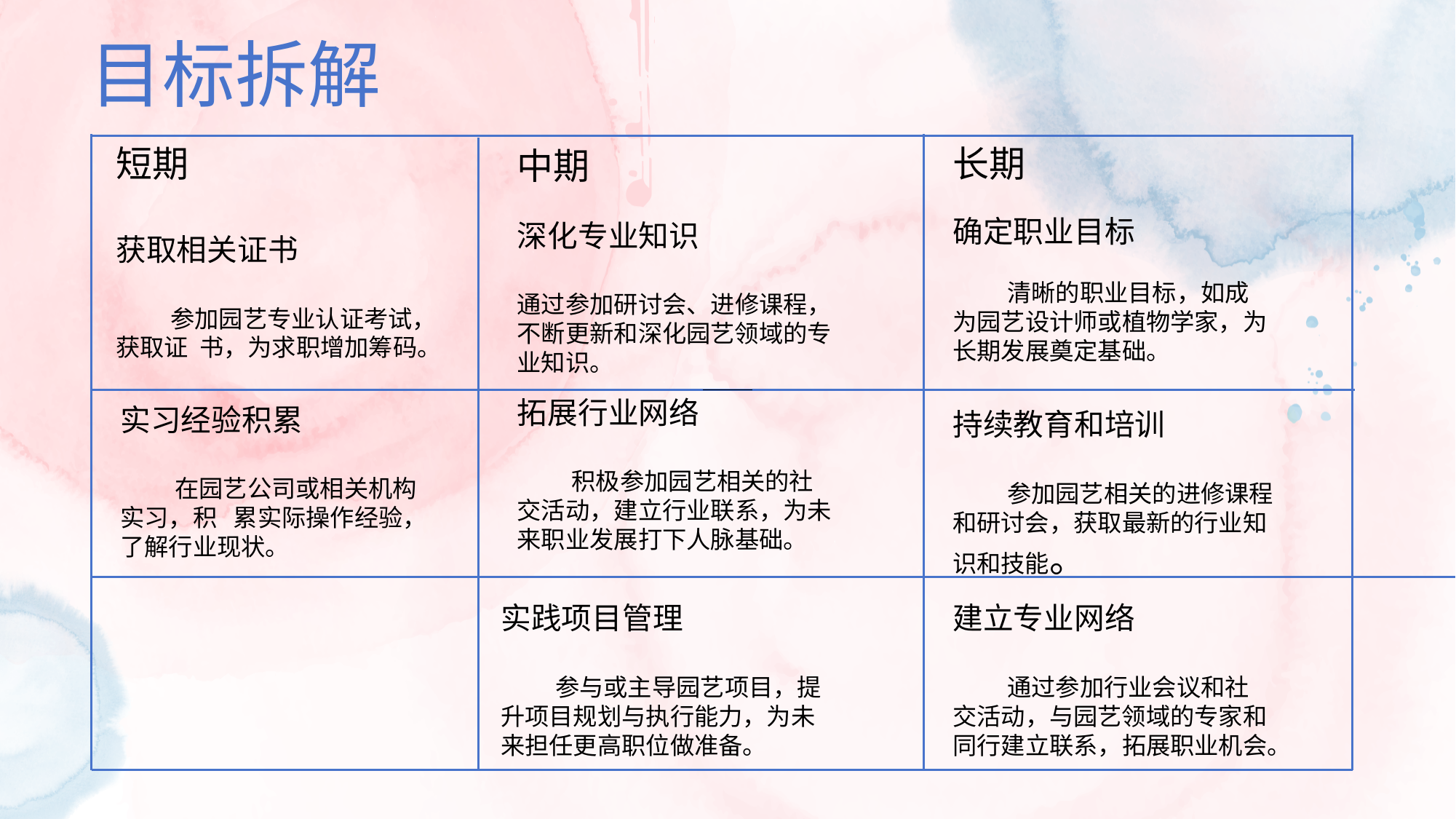

目标拆解
短期
长期
中期
确定职业目标

清晰的职业目标，如成为园艺设计师或植物学家，为长期发展奠定基础。
深化专业知识

通过参加研讨会、进修课程，不断更新和深化园艺领域的专业知识。
获取相关证书

参加园艺专业认证考试，获取证  书，为求职增加筹码。

拓展行业网络

积极参加园艺相关的社交活动，建立行业联系，为未来职业发展打下人脉基础。
|  |
| --- |
实习经验积累

在园艺公司或相关机构实习，积   累实际操作经验，了解行业现状。
持续教育和培训

参加园艺相关的进修课程和研讨会，获取最新的行业知识和技能。
实践项目管理

参与或主导园艺项目，提升项目规划与执行能力，为未来担任更高职位做准备。
建立专业网络

通过参加行业会议和社交活动，与园艺领域的专家和同行建立联系，拓展职业机会。